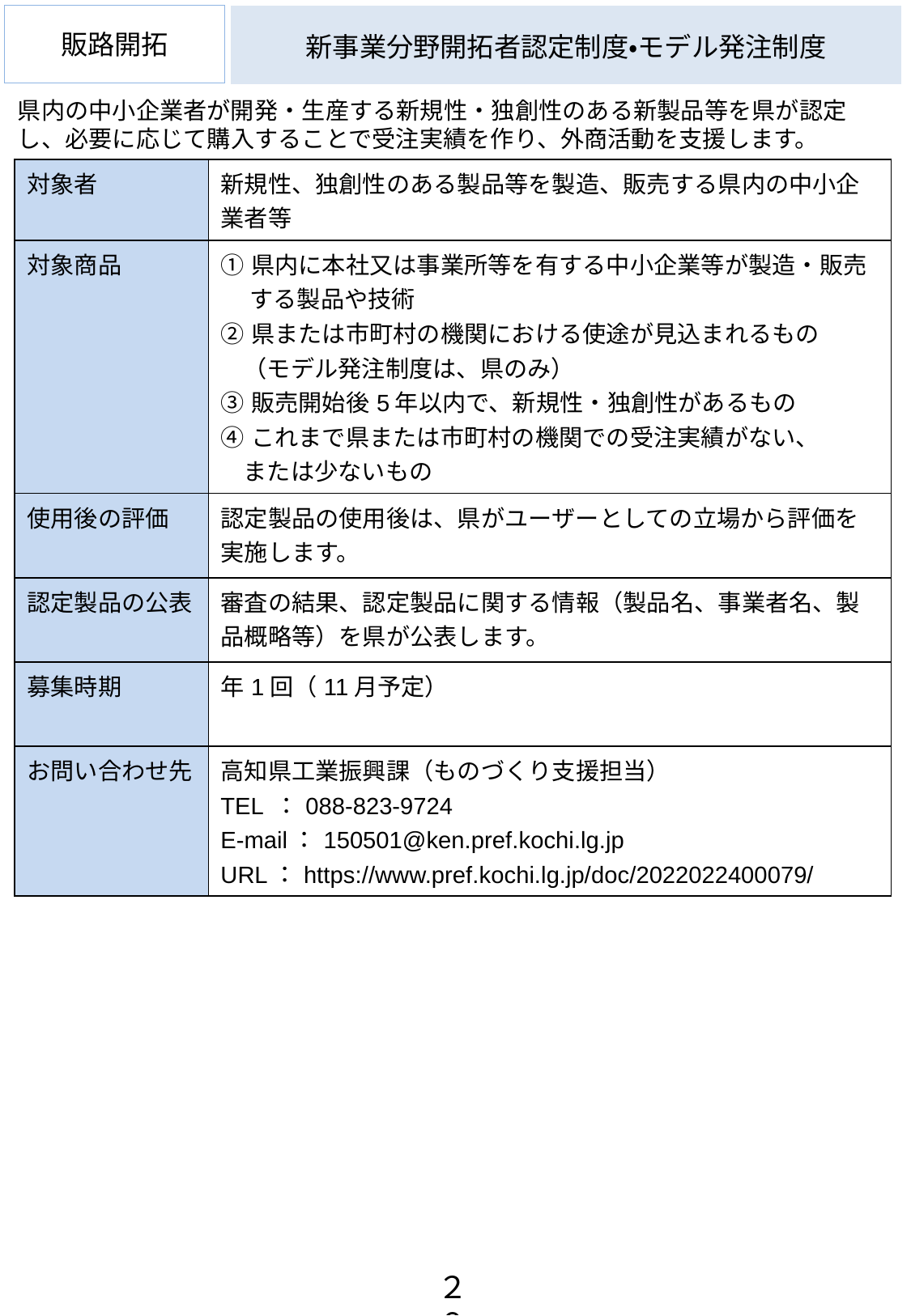

販路開拓
新事業分野開拓者認定制度・モデル発注制度
県内の中小企業者が開発・生産する新規性・独創性のある新製品等を県が認定し、必要に応じて購入することで受注実績を作り、外商活動を支援します。
| 対象者 | 新規性、独創性のある製品等を製造、販売する県内の中小企業者等 |
| --- | --- |
| 対象商品 | ①県内に本社又は事業所等を有する中小企業等が製造・販売 　 する製品や技術 ②県または市町村の機関における使途が見込まれるもの （モデル発注制度は、県のみ） ③販売開始後5年以内で、新規性・独創性があるもの ④これまで県または市町村の機関での受注実績がない、 または少ないもの |
| 使用後の評価 | 認定製品の使用後は、県がユーザーとしての立場から評価を実施します。 |
| 認定製品の公表 | 審査の結果、認定製品に関する情報（製品名、事業者名、製品概略等）を県が公表します。 |
| 募集時期 | 年1回（11月予定） |
| お問い合わせ先 | 高知県工業振興課（ものづくり支援担当） TEL ：088-823-9724 E-mail：150501@ken.pref.kochi.lg.jp URL：https://www.pref.kochi.lg.jp/doc/2022022400079/ |
２０